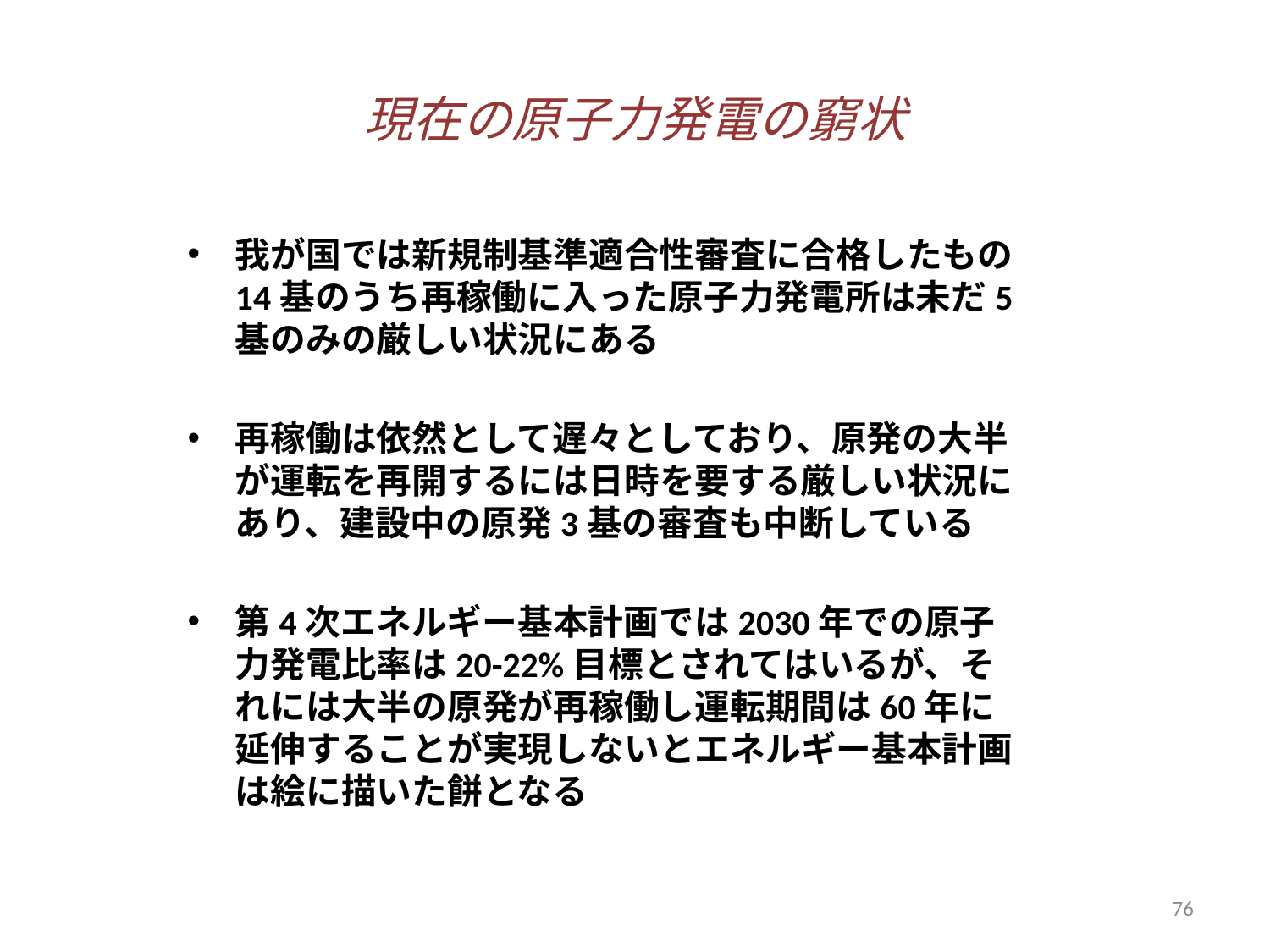

# 現在の原子力発電の窮状
我が国では新規制基準適合性審査に合格したもの14基のうち再稼働に入った原子力発電所は未だ5基のみの厳しい状況にある

再稼働は依然として遅々としており、原発の大半が運転を再開するには日時を要する厳しい状況にあり、建設中の原発3基の審査も中断している

第4次エネルギー基本計画では2030年での原子力発電比率は20-22%目標とされてはいるが、それには大半の原発が再稼働し運転期間は60年に延伸することが実現しないとエネルギー基本計画は絵に描いた餅となる

76